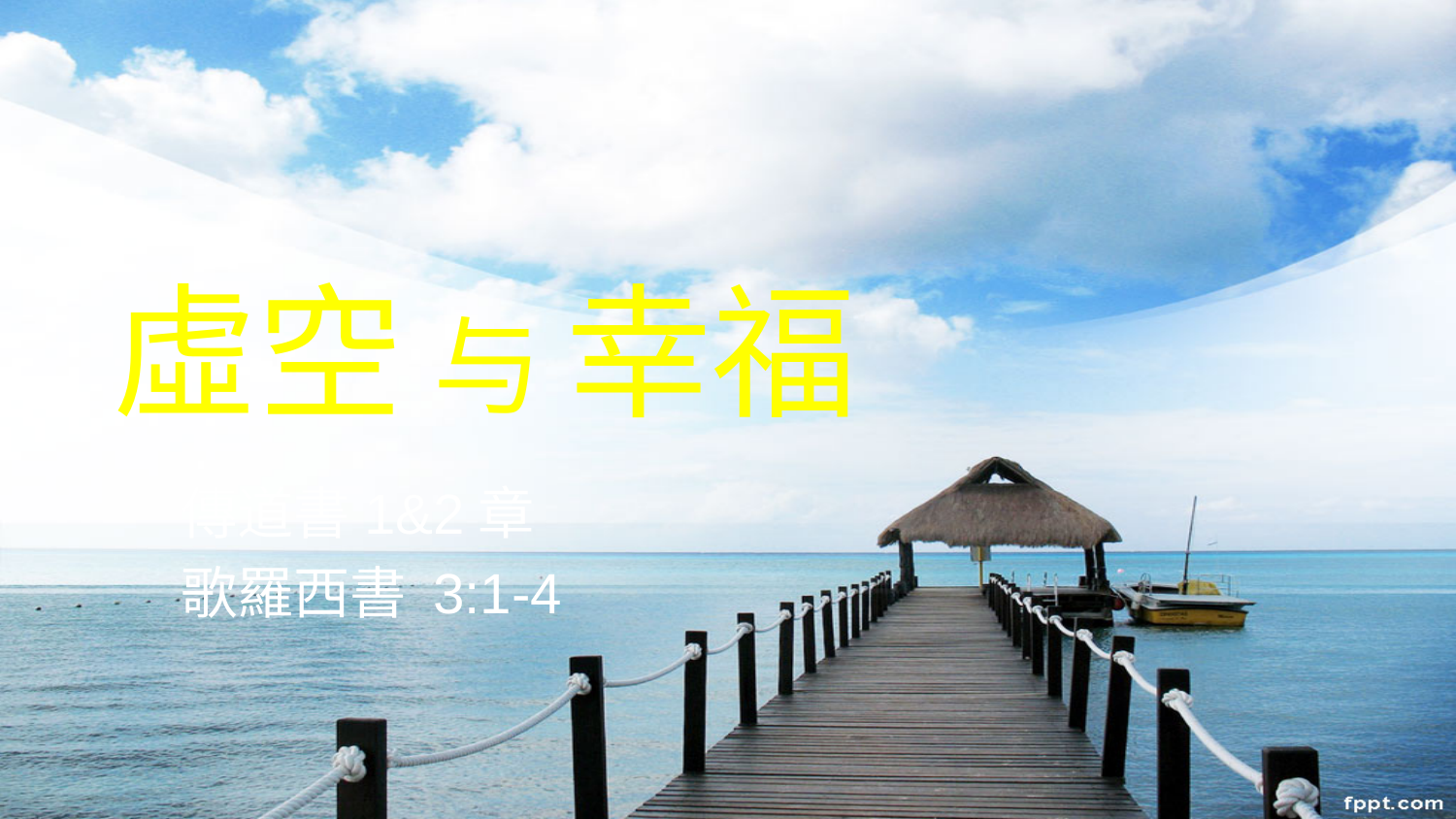

# 虛空 与 幸福
傳道書1&2章
歌羅西書 3:1-4